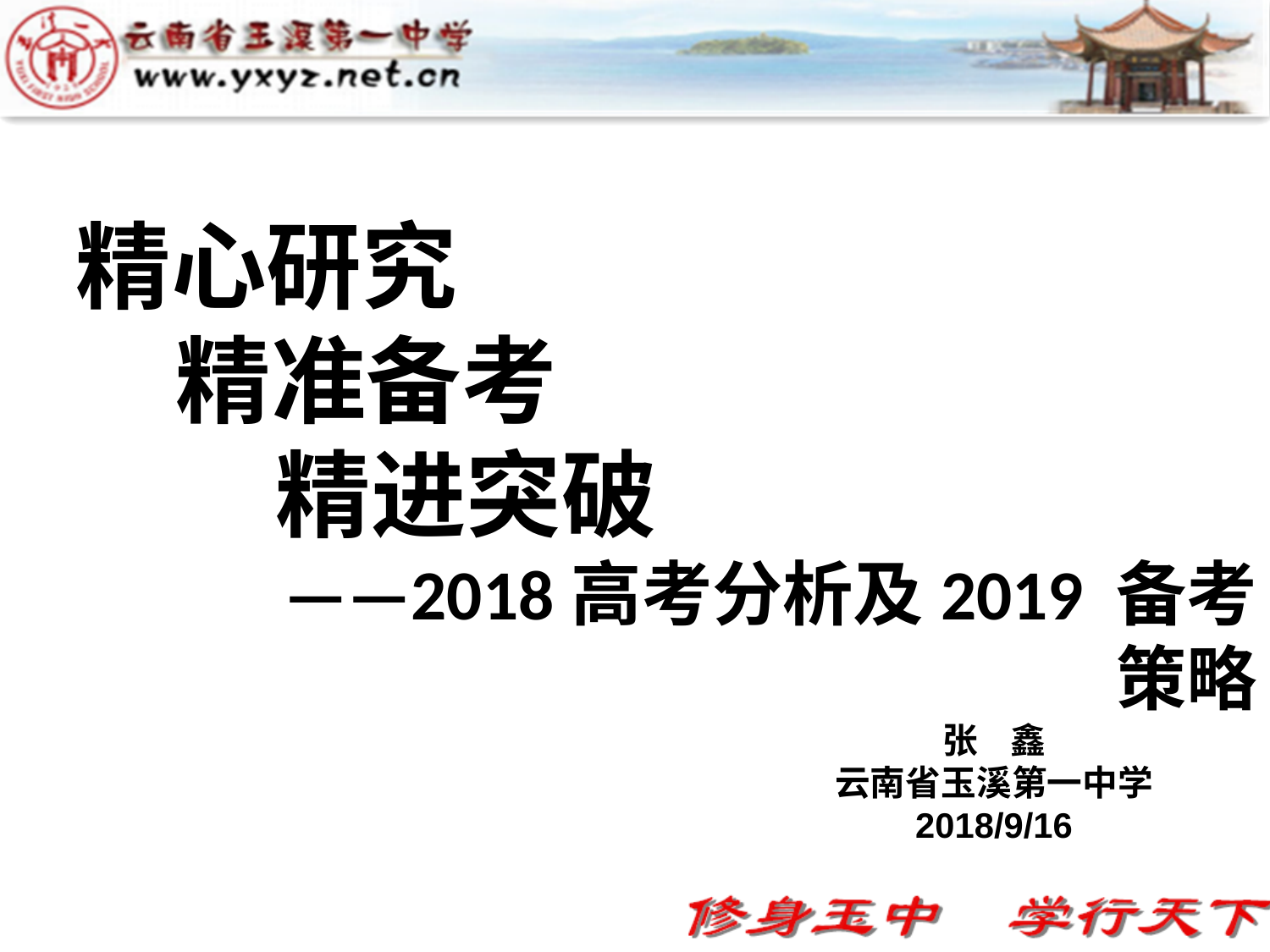

精心研究
精准备考
精进突破
——2018高考分析及2019 备考策略
张    鑫
云南省玉溪第一中学
2018/9/16